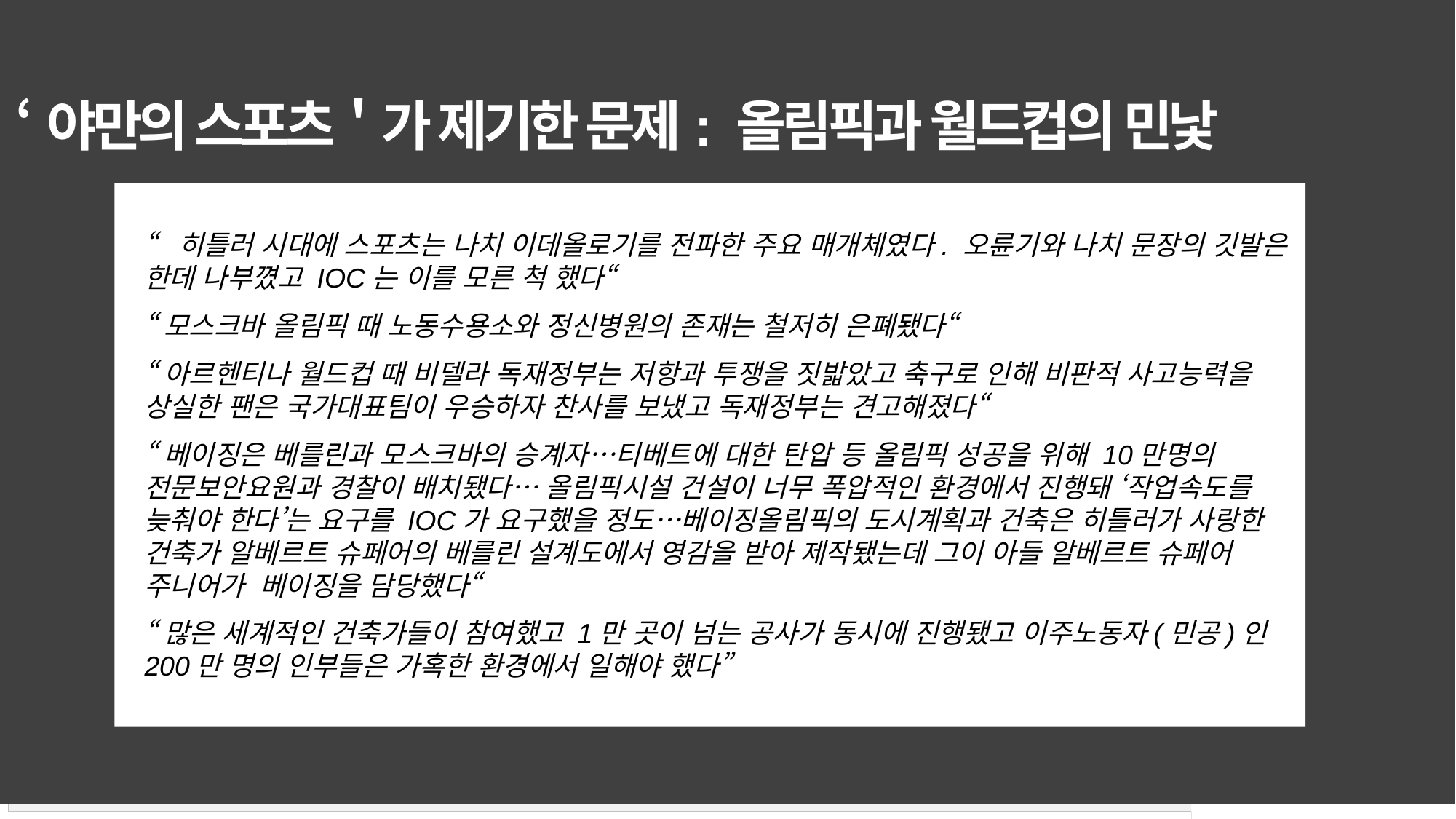

# ‘야만의 스포츠＇가 제기한 문제: 올림픽과 월드컵의 민낯
“히틀러 시대에 스포츠는 나치 이데올로기를 전파한 주요 매개체였다. 오륜기와 나치 문장의 깃발은 한데 나부꼈고 IOC는 이를 모른 척 했다“
“모스크바 올림픽 때 노동수용소와 정신병원의 존재는 철저히 은폐됐다“
“아르헨티나 월드컵 때 비델라 독재정부는 저항과 투쟁을 짓밟았고 축구로 인해 비판적 사고능력을 상실한 팬은 국가대표팀이 우승하자 찬사를 보냈고 독재정부는 견고해졌다“
“베이징은 베를린과 모스크바의 승계자…티베트에 대한 탄압 등 올림픽 성공을 위해 10만명의 전문보안요원과 경찰이 배치됐다… 올림픽시설 건설이 너무 폭압적인 환경에서 진행돼 ‘작업속도를 늦춰야 한다’는 요구를 IOC가 요구했을 정도…베이징올림픽의 도시계획과 건축은 히틀러가 사랑한 건축가 알베르트 슈페어의 베를린 설계도에서 영감을 받아 제작됐는데 그이 아들 알베르트 슈페어 주니어가  베이징을 담당했다“
“많은 세계적인 건축가들이 참여했고 1만 곳이 넘는 공사가 동시에 진행됐고 이주노동자(민공)인 200만 명의 인부들은 가혹한 환경에서 일해야 했다”